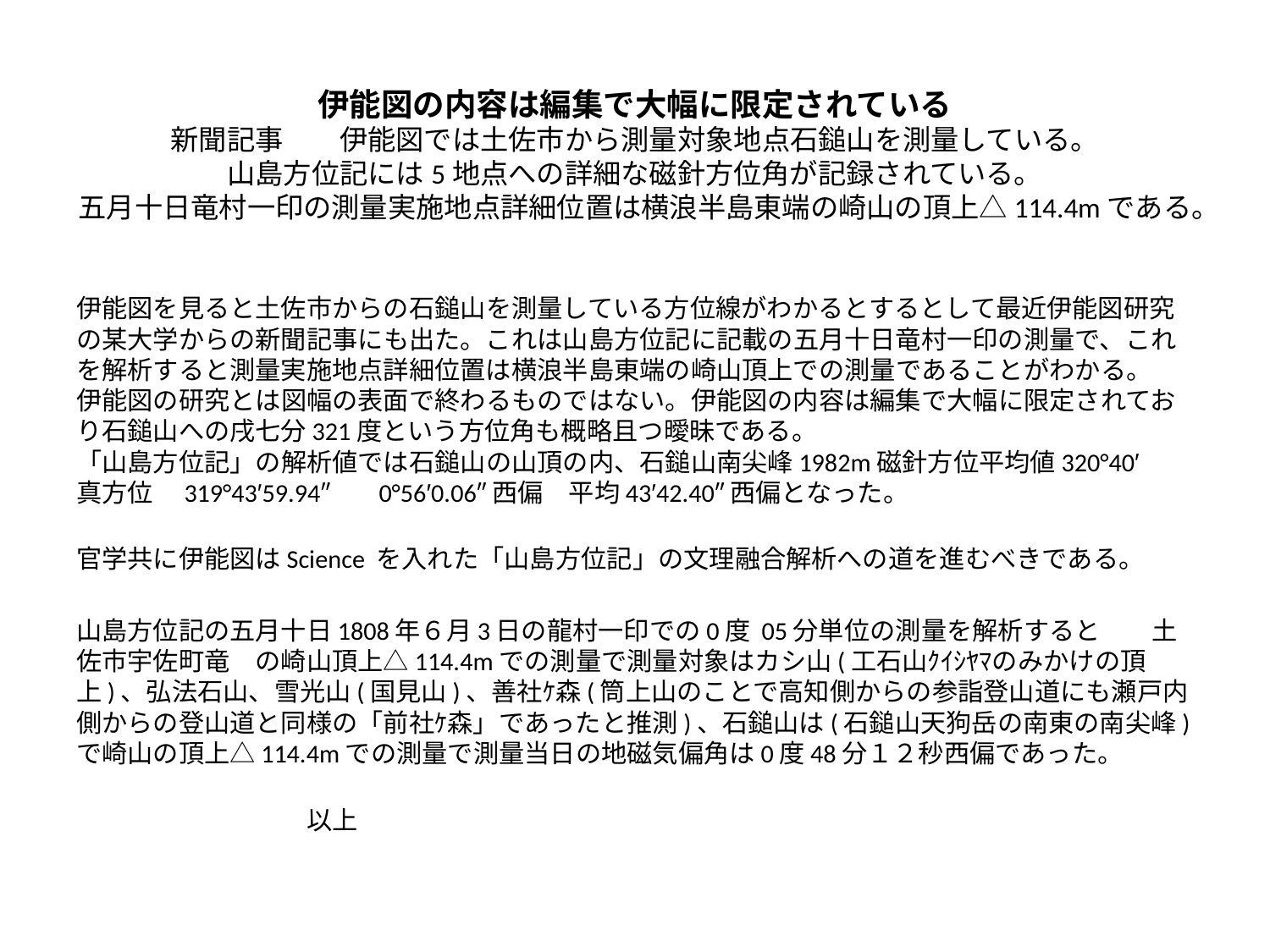

# 伊能図の内容は編集で大幅に限定されている 新聞記事　　伊能図では土佐市から測量対象地点石鎚山を測量している。 山島方位記には5地点への詳細な磁針方位角が記録されている。 五月十日竜村一印の測量実施地点詳細位置は横浪半島東端の崎山の頂上△114.4mである。
伊能図を見ると土佐市からの石鎚山を測量している方位線がわかるとするとして最近伊能図研究の某大学からの新聞記事にも出た。これは山島方位記に記載の五月十日竜村一印の測量で、これを解析すると測量実施地点詳細位置は横浪半島東端の崎山頂上での測量であることがわかる。　伊能図の研究とは図幅の表面で終わるものではない。伊能図の内容は編集で大幅に限定されており石鎚山への戌七分321度という方位角も概略且つ曖昧である。
「山島方位記」の解析値では石鎚山の山頂の内、石鎚山南尖峰1982m磁針方位平均値320°40′　真方位　319°43′59.94″  　0°56′0.06″西偏　平均43′42.40″西偏となった。
官学共に伊能図はScience を入れた「山島方位記」の文理融合解析への道を進むべきである。

山島方位記の五月十日1808年６月3日の龍村一印での0度 05分単位の測量を解析すると　　土佐市宇佐町竜　の崎山頂上△114.4mでの測量で測量対象はカシ山(工石山ｸｲｼﾔﾏのみかけの頂上)、弘法石山、雪光山(国見山)、善社ｹ森(筒上山のことで高知側からの参詣登山道にも瀬戸内側からの登山道と同様の「前社ｹ森」であったと推測)、石鎚山は(石鎚山天狗岳の南東の南尖峰)で崎山の頂上△114.4mでの測量で測量当日の地磁気偏角は0度48分１２秒西偏であった。
　　　　　　　　　　　　　　　　　　　　　　　　　　　　　　　　　　　　　　　　　　　　　　　　　　　　以上